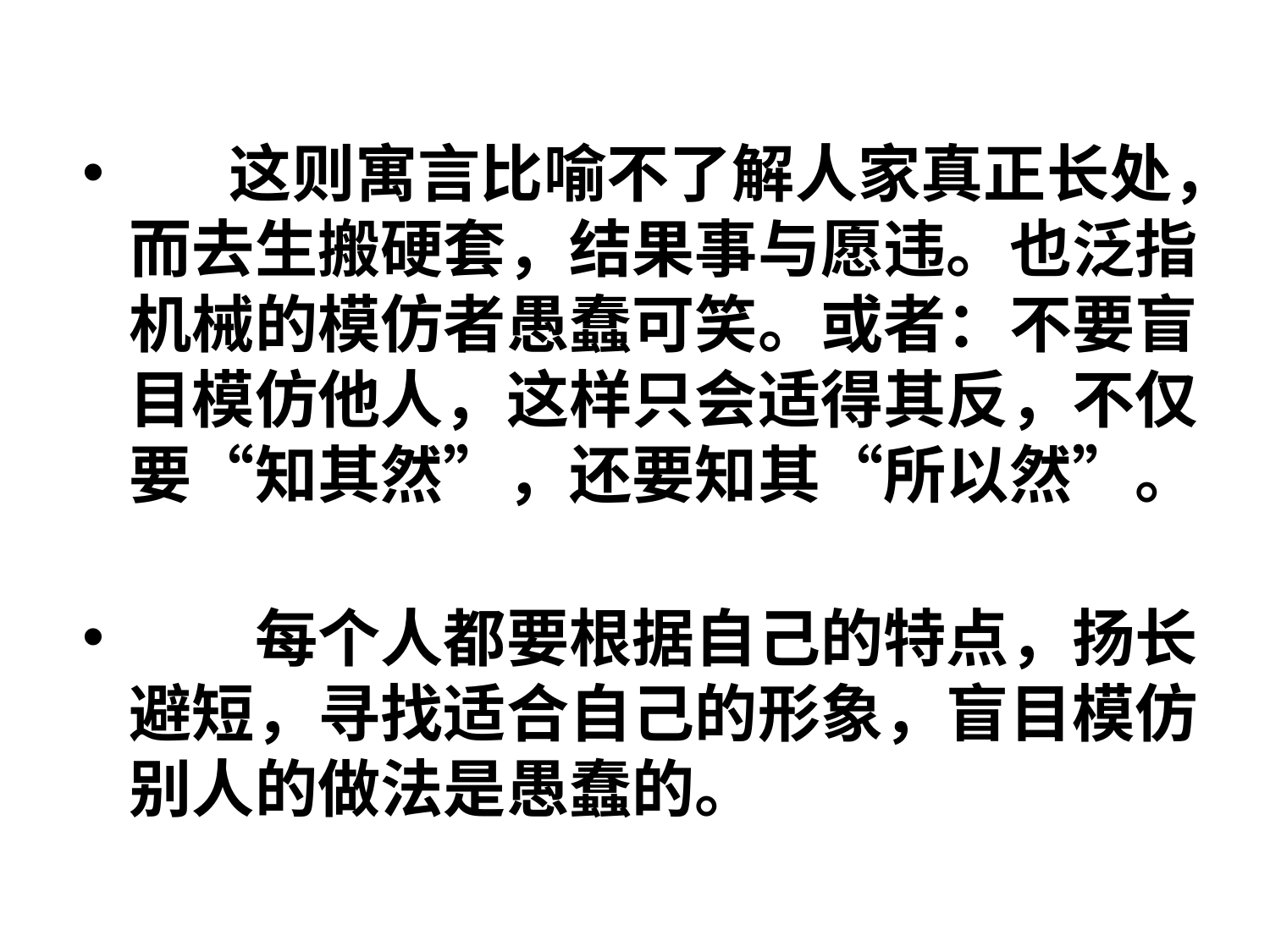

这则寓言比喻不了解人家真正长处，而去生搬硬套，结果事与愿违。也泛指机械的模仿者愚蠢可笑。或者：不要盲目模仿他人，这样只会适得其反，不仅要“知其然”，还要知其“所以然”。
　　每个人都要根据自己的特点，扬长避短，寻找适合自己的形象，盲目模仿别人的做法是愚蠢的。